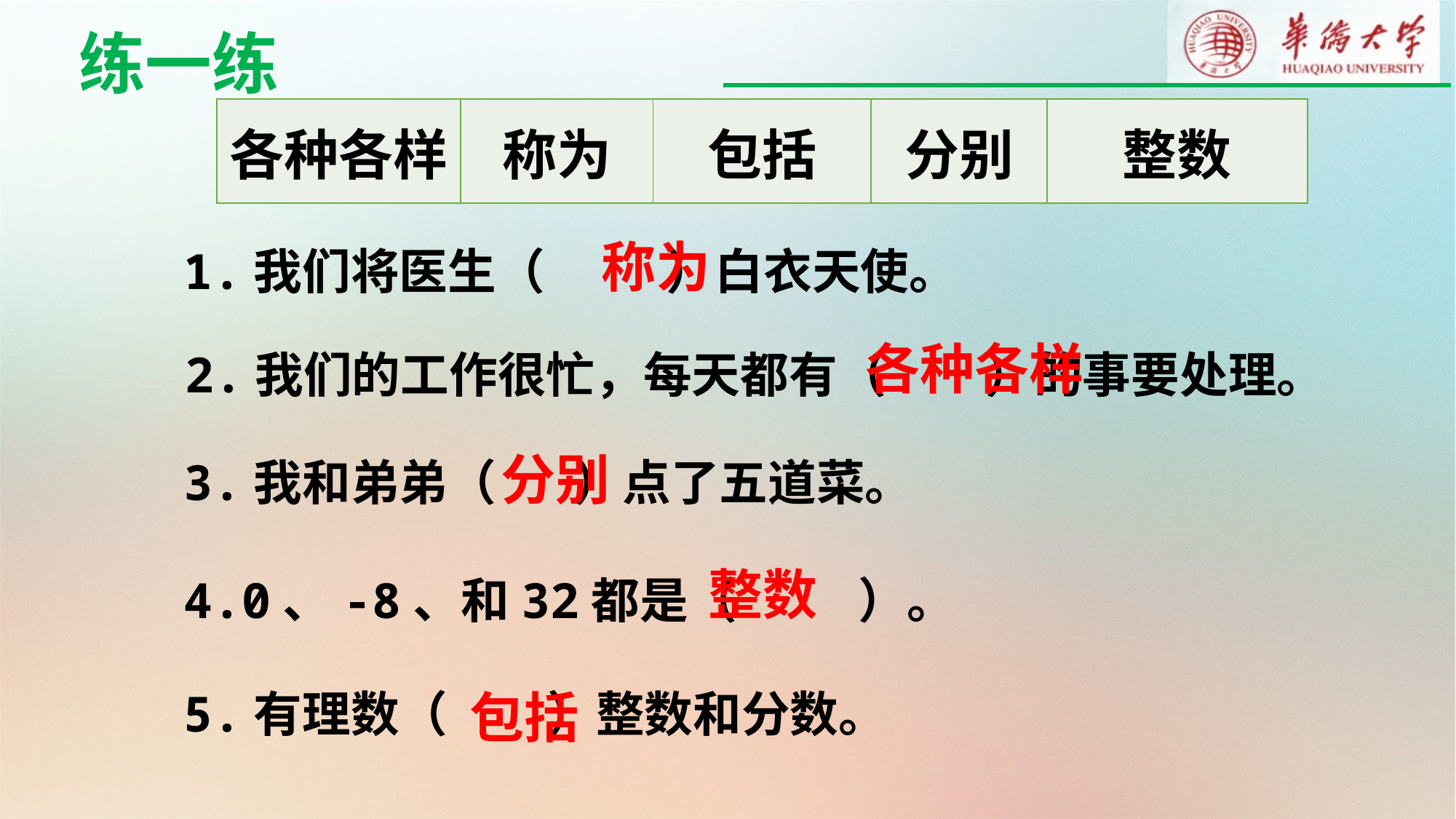

练一练
| 各种各样 | 称为 | 包括 | 分别 | 整数 |
| --- | --- | --- | --- | --- |
称为
1.我们将医生（           ）白衣天使。
各种各样
2.我们的工作很忙，每天都有（         ）的事要处理。
分别
3.我和弟弟（       ）点了五道菜。
整数
4.0、-8、和32都是（           ）。

5.有理数（         ）整数和分数。
包括